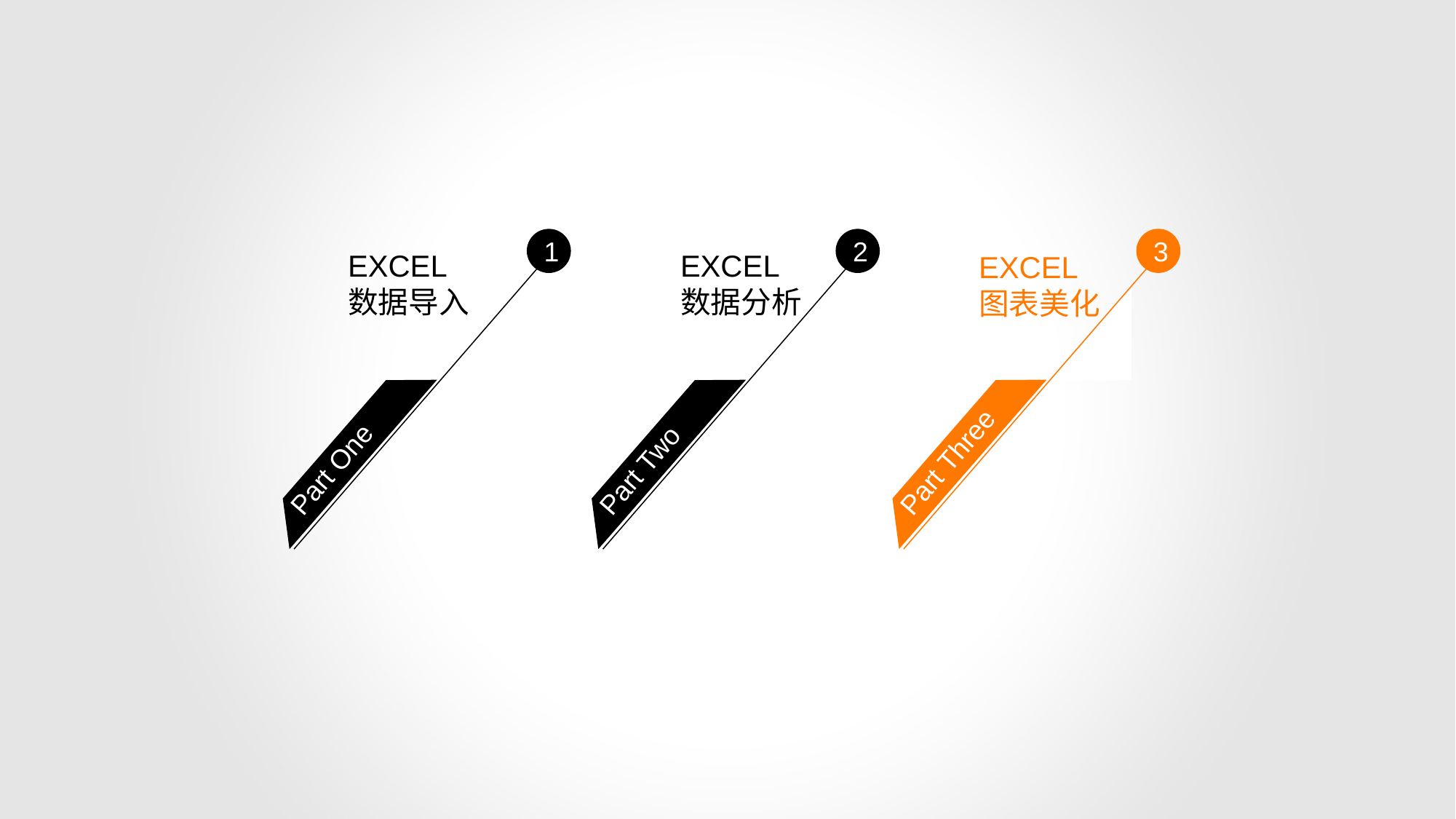

3
Part Three
1
Part One
2
Part Two
EXCEL
数据导入
EXCEL
数据分析
EXCEL
图表美化